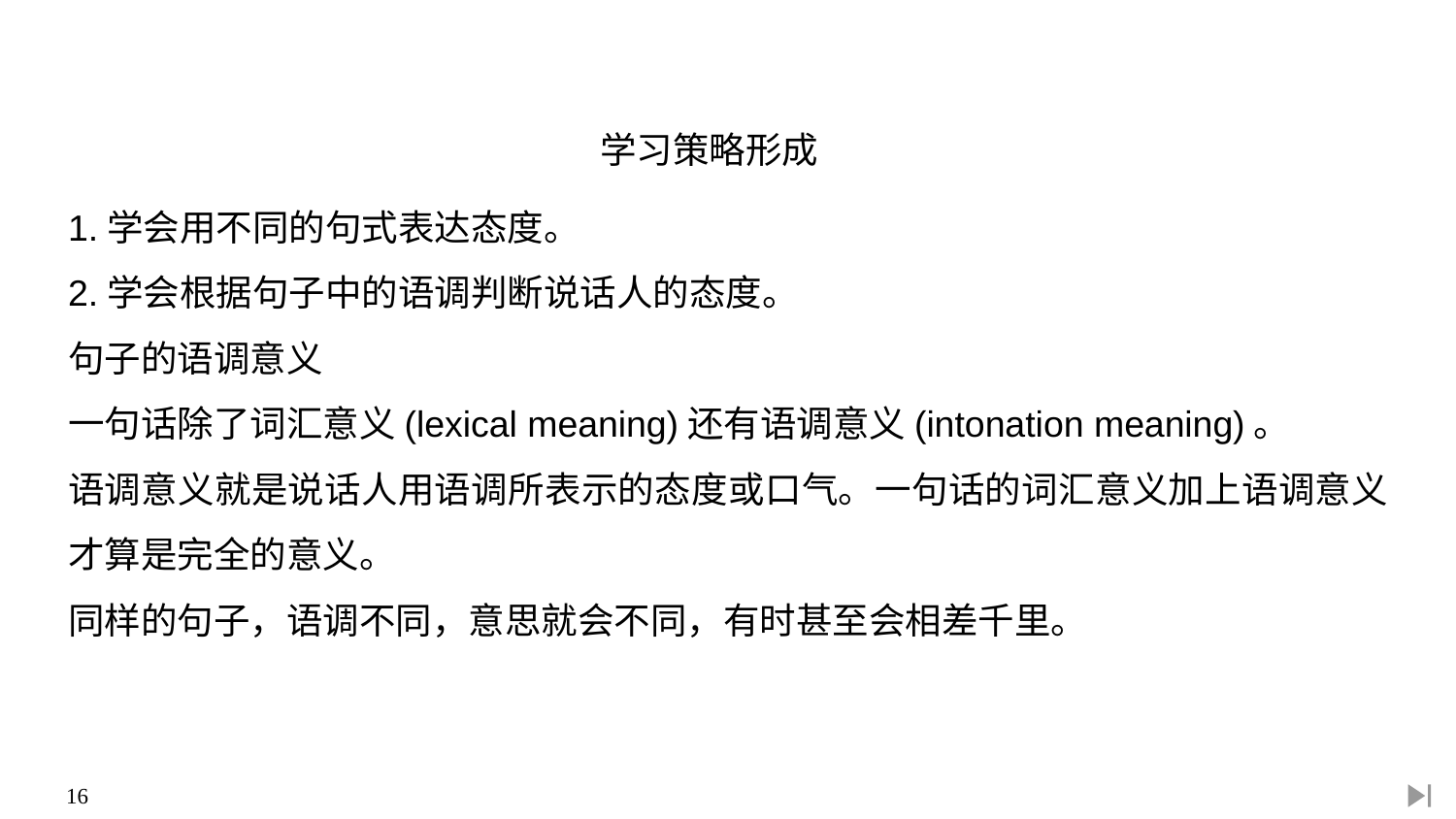

学习策略形成
1.学会用不同的句式表达态度。
2.学会根据句子中的语调判断说话人的态度。
句子的语调意义
一句话除了词汇意义(lexical meaning)还有语调意义(intonation meaning)。
语调意义就是说话人用语调所表示的态度或口气。一句话的词汇意义加上语调意义才算是完全的意义。
同样的句子，语调不同，意思就会不同，有时甚至会相差千里。